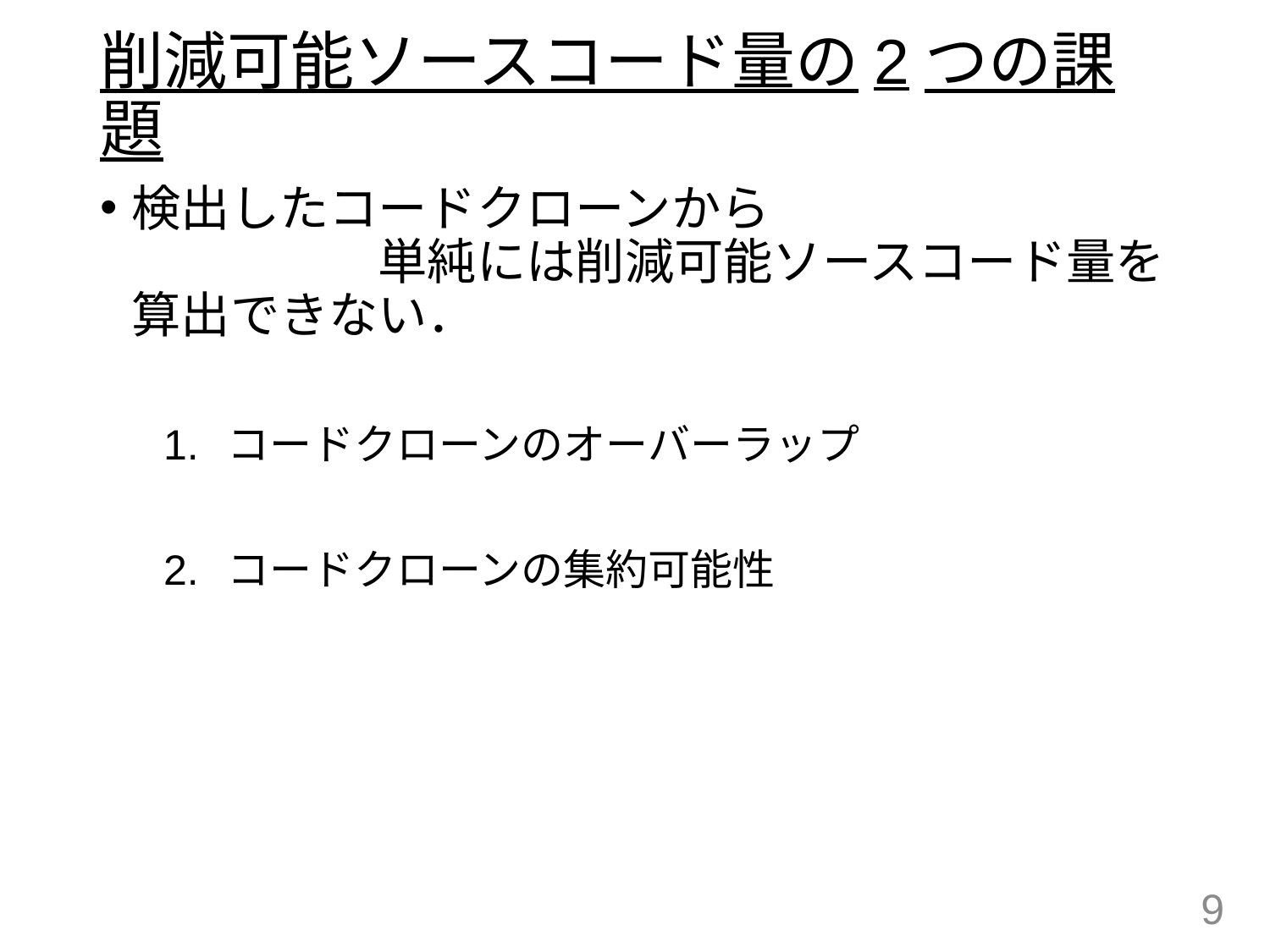

# 削減可能ソースコード量の2つの課題
検出したコードクローンから　　　　　　　　　　　　　単純には削減可能ソースコード量を算出できない．

コードクローンのオーバーラップ

コードクローンの集約可能性

9